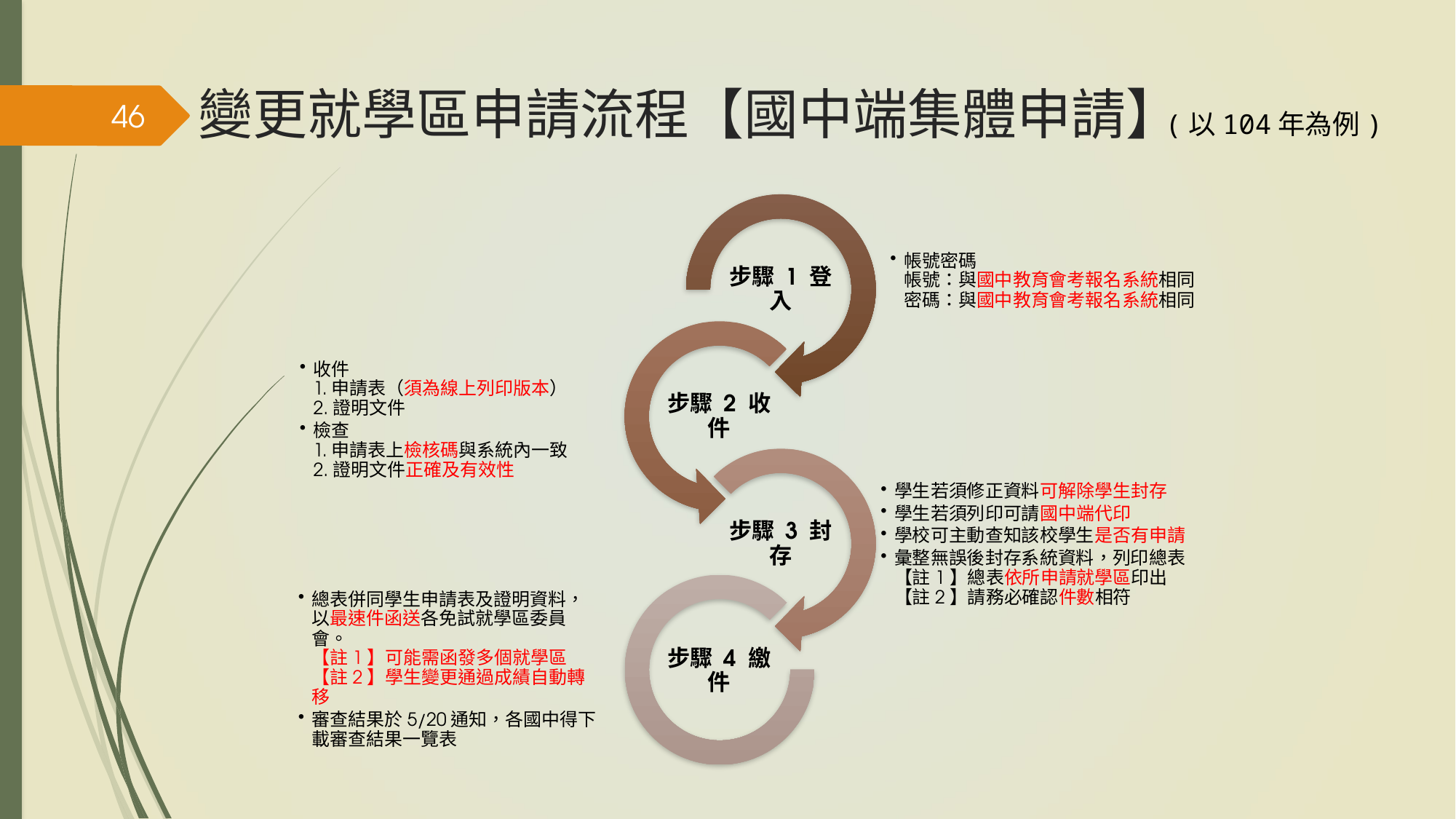

# 變更就學區申請流程【國中端集體申請】
46
(以104年為例)
帳號密碼
帳號：與國中教育會考報名系統相同
密碼：與國中教育會考報名系統相同
步驟 1 登入
收件
1.申請表（須為線上列印版本）
2.證明文件
檢查
1.申請表上檢核碼與系統內一致
2.證明文件正確及有效性
步驟 2 收件
學生若須修正資料可解除學生封存
學生若須列印可請國中端代印
學校可主動查知該校學生是否有申請
彙整無誤後封存系統資料，列印總表
【註1】總表依所申請就學區印出
【註2】請務必確認件數相符
步驟 3 封存
總表併同學生申請表及證明資料，以最速件函送各免試就學區委員會。
【註1】可能需函發多個就學區
【註2】學生變更通過成績自動轉移
審查結果於5/20通知，各國中得下載審查結果一覽表
步驟 4 繳件